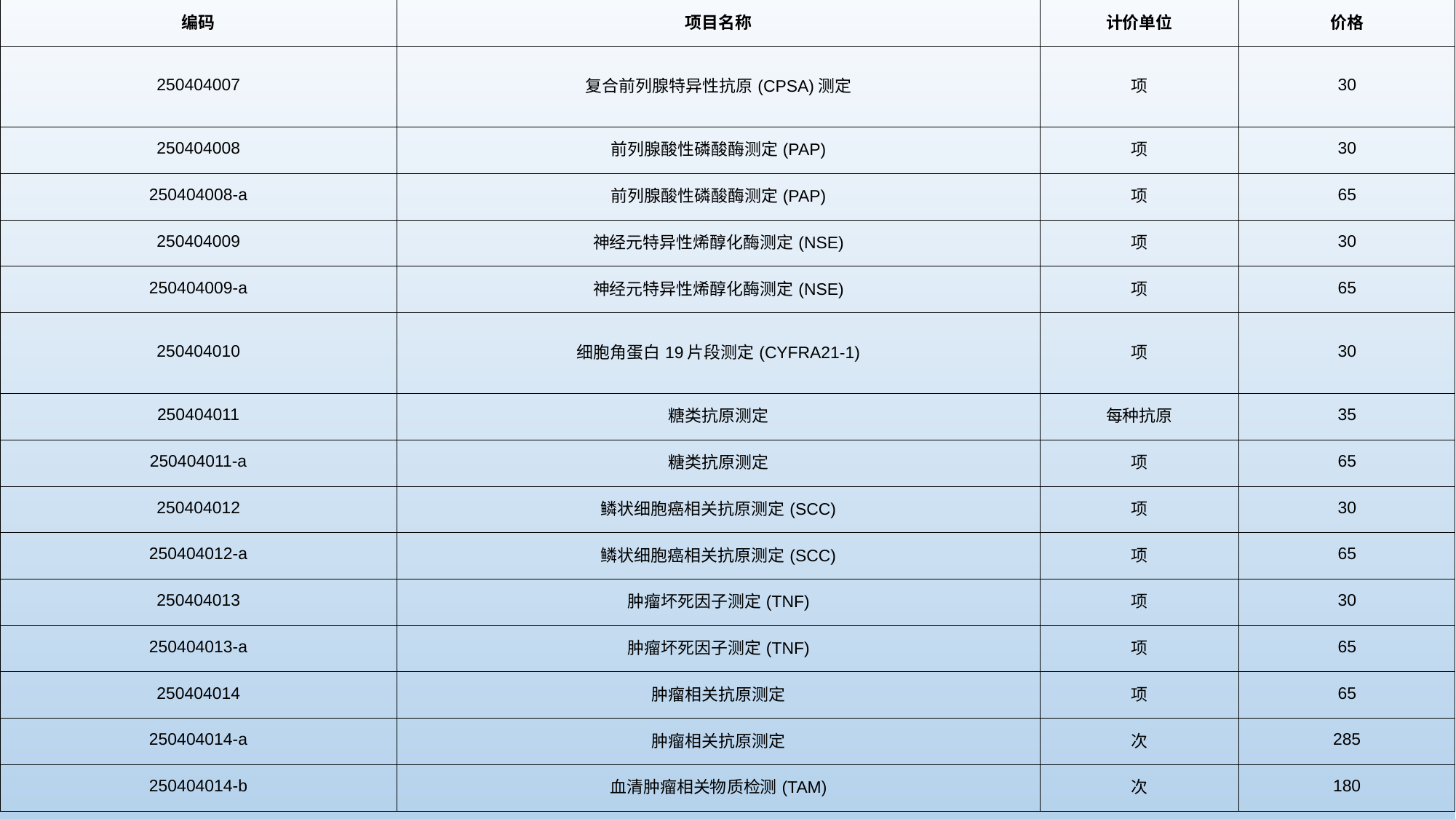

| 编码 | 项目名称 | 计价单位 | 价格 |
| --- | --- | --- | --- |
| 250404007 | 复合前列腺特异性抗原(CPSA)测定 | 项 | 30 |
| 250404008 | 前列腺酸性磷酸酶测定(PAP) | 项 | 30 |
| 250404008-a | 前列腺酸性磷酸酶测定(PAP) | 项 | 65 |
| 250404009 | 神经元特异性烯醇化酶测定(NSE) | 项 | 30 |
| 250404009-a | 神经元特异性烯醇化酶测定(NSE) | 项 | 65 |
| 250404010 | 细胞角蛋白19片段测定(CYFRA21-1) | 项 | 30 |
| 250404011 | 糖类抗原测定 | 每种抗原 | 35 |
| 250404011-a | 糖类抗原测定 | 项 | 65 |
| 250404012 | 鳞状细胞癌相关抗原测定(SCC) | 项 | 30 |
| 250404012-a | 鳞状细胞癌相关抗原测定(SCC) | 项 | 65 |
| 250404013 | 肿瘤坏死因子测定(TNF) | 项 | 30 |
| 250404013-a | 肿瘤坏死因子测定(TNF) | 项 | 65 |
| 250404014 | 肿瘤相关抗原测定 | 项 | 65 |
| 250404014-a | 肿瘤相关抗原测定 | 次 | 285 |
| 250404014-b | 血清肿瘤相关物质检测(TAM) | 次 | 180 |